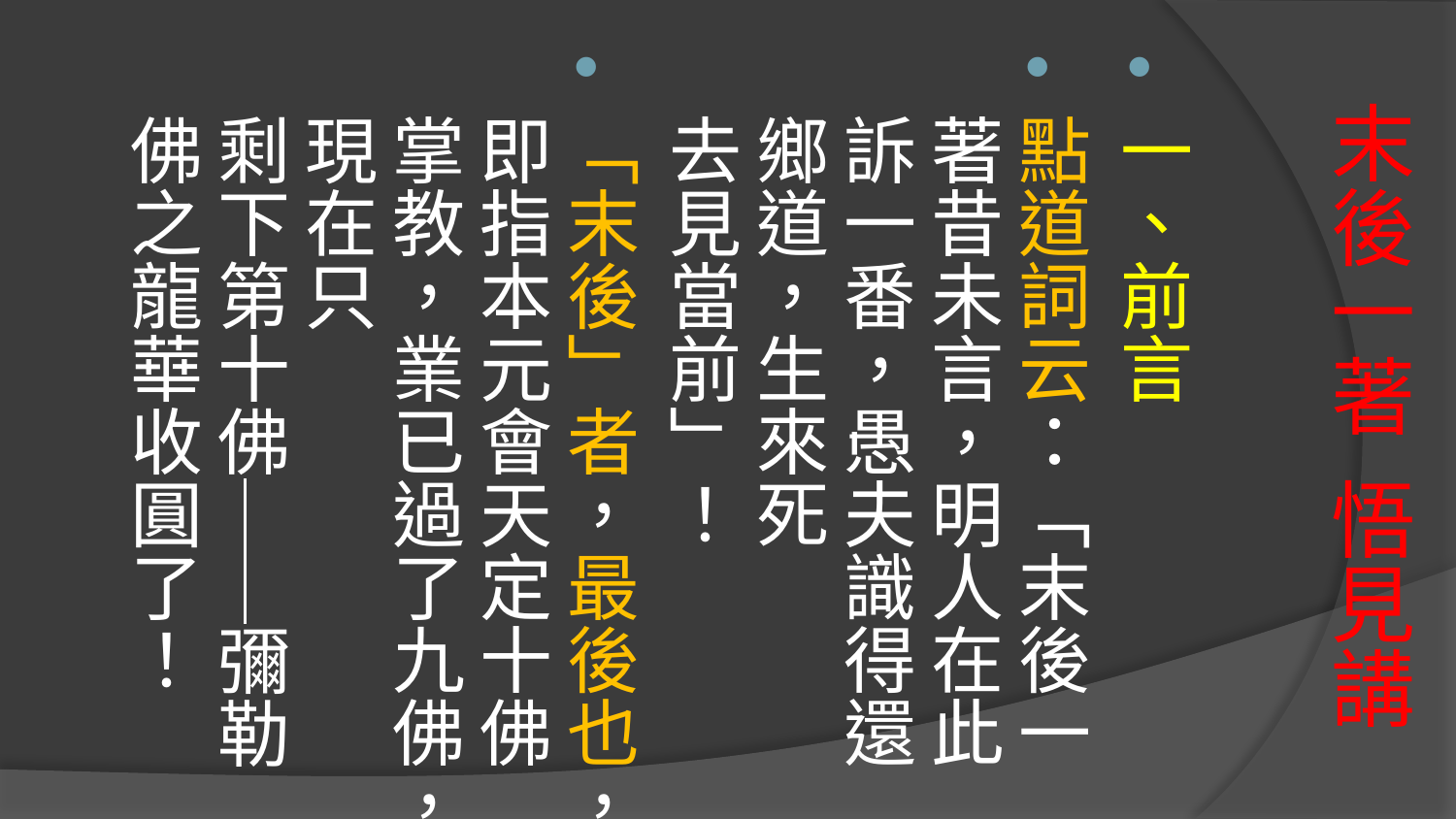

一、前言
點道詞云：「末後一著昔未言，明人在此訴一番，愚夫識得還鄉道，生來死
去見當前」！
「末後」者，最後也，即指本元會天定十佛掌教，業已過了九佛，現在只
剩下第十佛──彌勒佛之龍華收圓了！

# 末後一著  悟見講